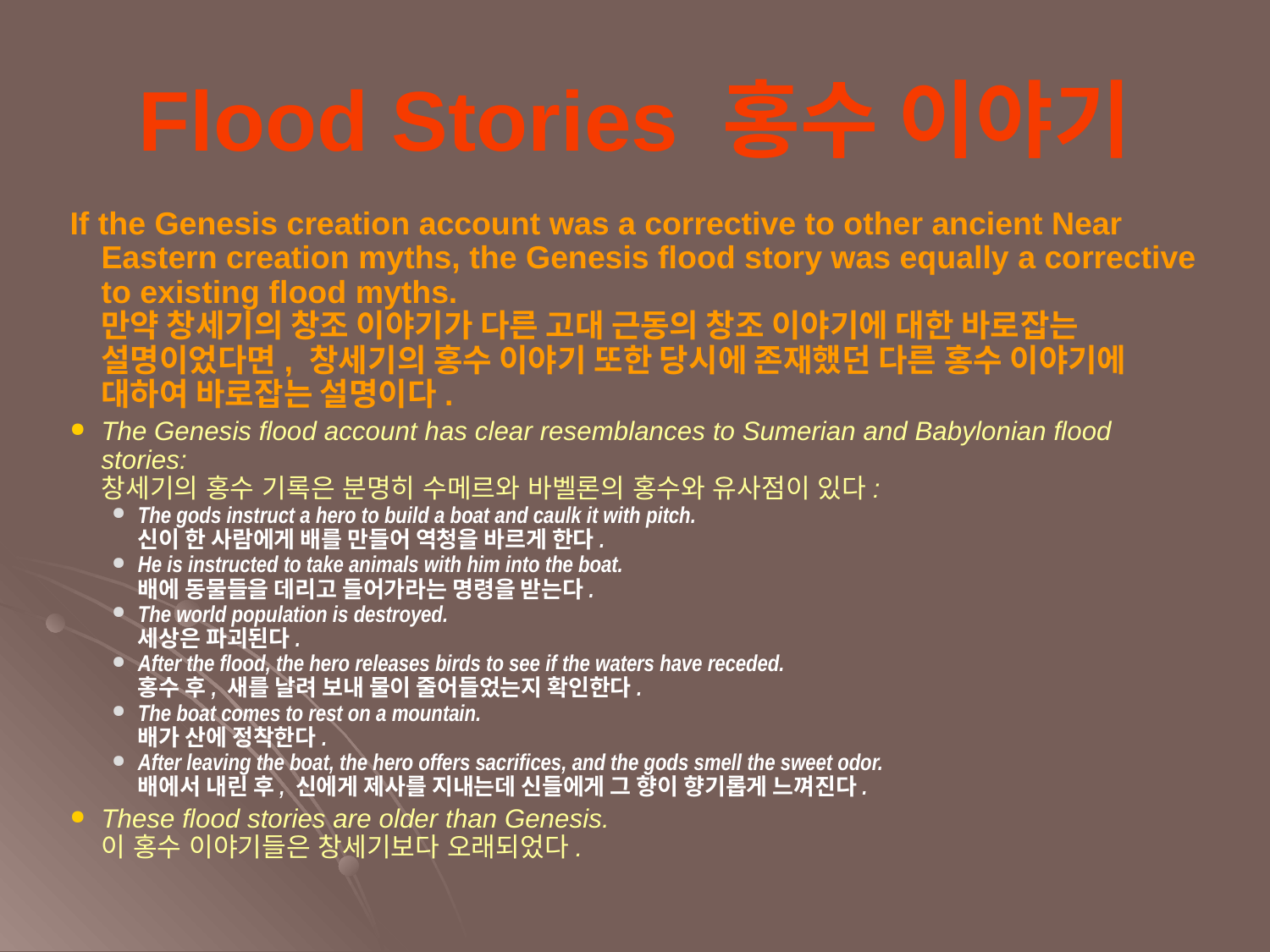

Flood Stories 홍수 이야기
If the Genesis creation account was a corrective to other ancient Near Eastern creation myths, the Genesis flood story was equally a corrective to existing flood myths.
만약 창세기의 창조 이야기가 다른 고대 근동의 창조 이야기에 대한 바로잡는 설명이었다면, 창세기의 홍수 이야기 또한 당시에 존재했던 다른 홍수 이야기에 대하여 바로잡는 설명이다.
The Genesis flood account has clear resemblances to Sumerian and Babylonian flood stories:
창세기의 홍수 기록은 분명히 수메르와 바벨론의 홍수와 유사점이 있다:
The gods instruct a hero to build a boat and caulk it with pitch.
신이 한 사람에게 배를 만들어 역청을 바르게 한다.
He is instructed to take animals with him into the boat.
배에 동물들을 데리고 들어가라는 명령을 받는다.
The world population is destroyed.
세상은 파괴된다.
After the flood, the hero releases birds to see if the waters have receded.
홍수 후, 새를 날려 보내 물이 줄어들었는지 확인한다.
The boat comes to rest on a mountain.
배가 산에 정착한다.
After leaving the boat, the hero offers sacrifices, and the gods smell the sweet odor.
배에서 내린 후, 신에게 제사를 지내는데 신들에게 그 향이 향기롭게 느껴진다.
These flood stories are older than Genesis.
이 홍수 이야기들은 창세기보다 오래되었다.